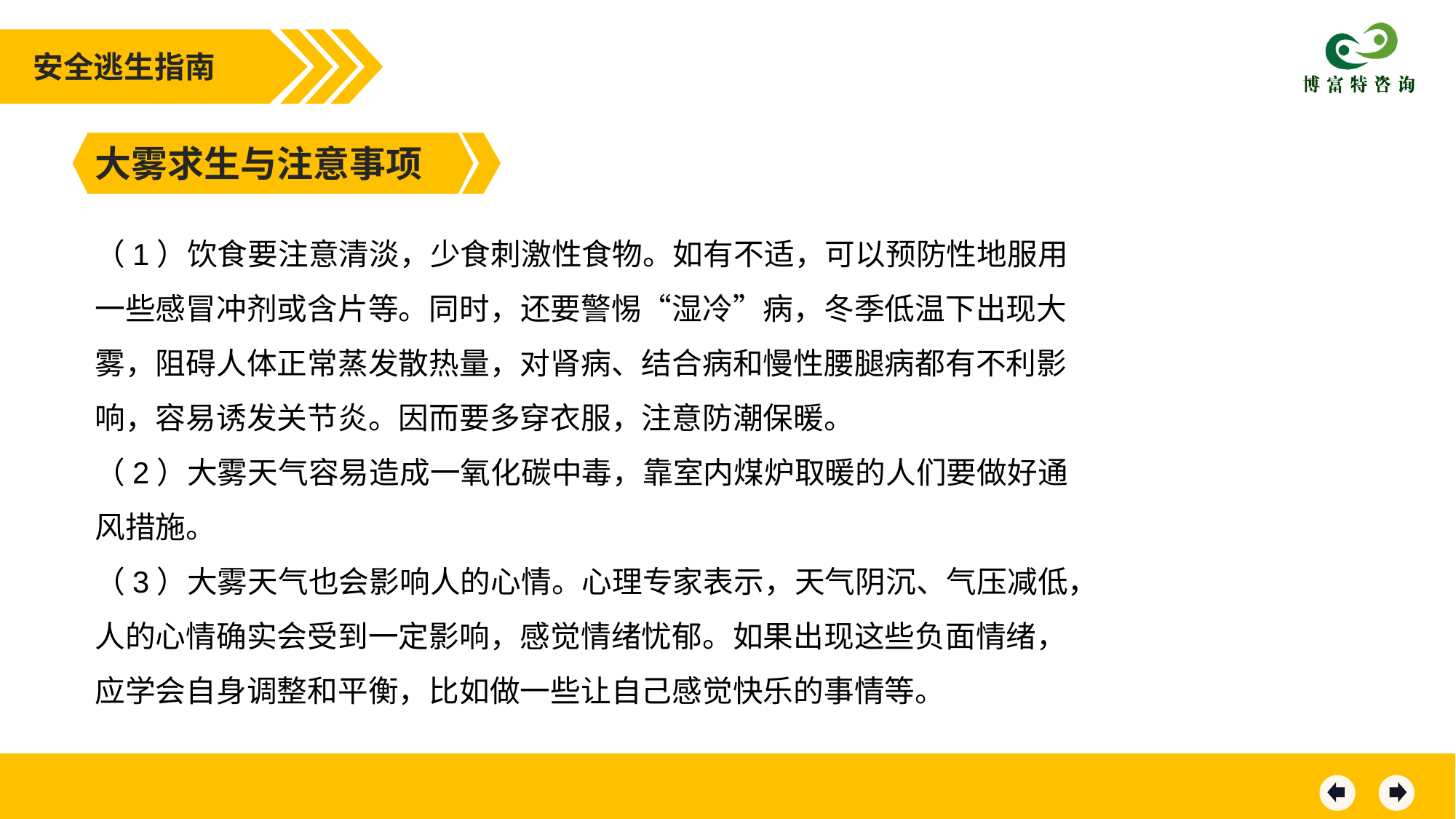

安全逃生指南

大雾求生与注意事项
（1）饮食要注意清淡，少食刺激性食物。如有不适，可以预防性地服用一些感冒冲剂或含片等。同时，还要警惕“湿冷”病，冬季低温下出现大雾，阻碍人体正常蒸发散热量，对肾病、结合病和慢性腰腿病都有不利影响，容易诱发关节炎。因而要多穿衣服，注意防潮保暖。
（2）大雾天气容易造成一氧化碳中毒，靠室内煤炉取暖的人们要做好通风措施。
（3）大雾天气也会影响人的心情。心理专家表示，天气阴沉、气压减低，人的心情确实会受到一定影响，感觉情绪忧郁。如果出现这些负面情绪，应学会自身调整和平衡，比如做一些让自己感觉快乐的事情等。